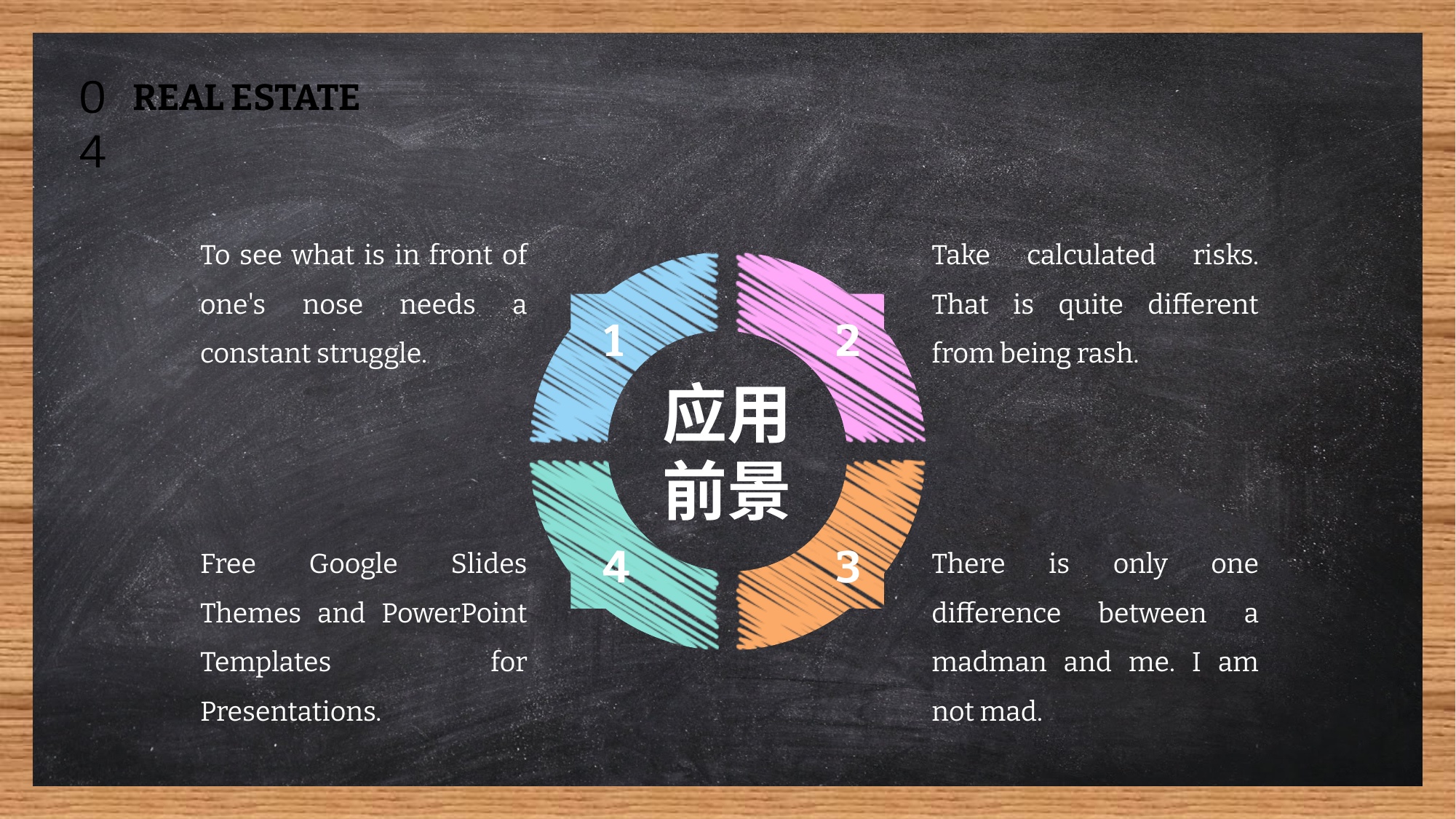

04
REAL ESTATE
To see what is in front of one's nose needs a constant struggle.
Take calculated risks. That is quite different from being rash.

1
2

4
3
应用前景
Free Google Slides Themes and PowerPoint Templates for Presentations.
There is only one difference between a madman and me. I am not mad.